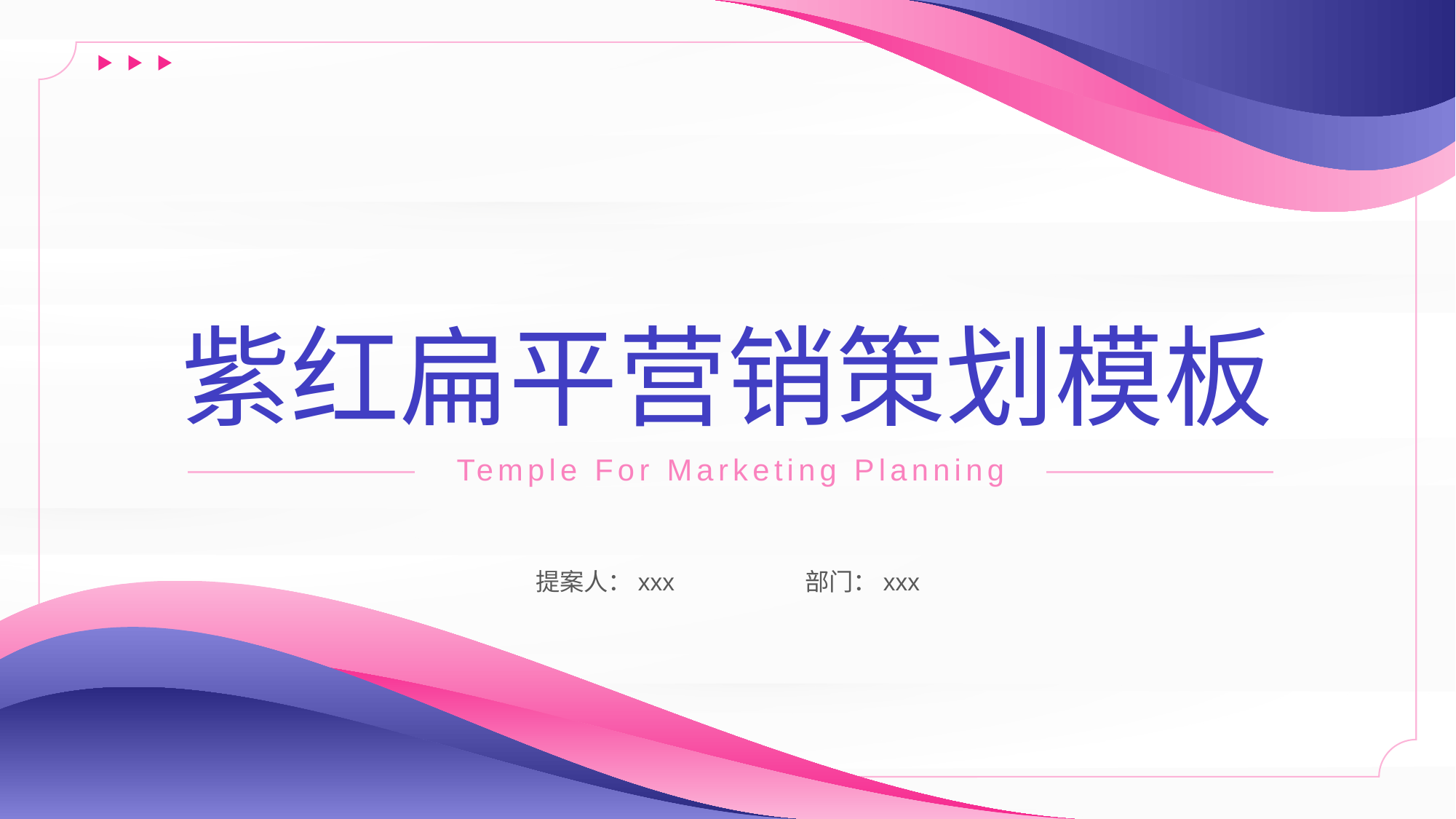

紫红扁平营销策划模板
Temple For Marketing Planning
提案人：xxx
部门：xxx